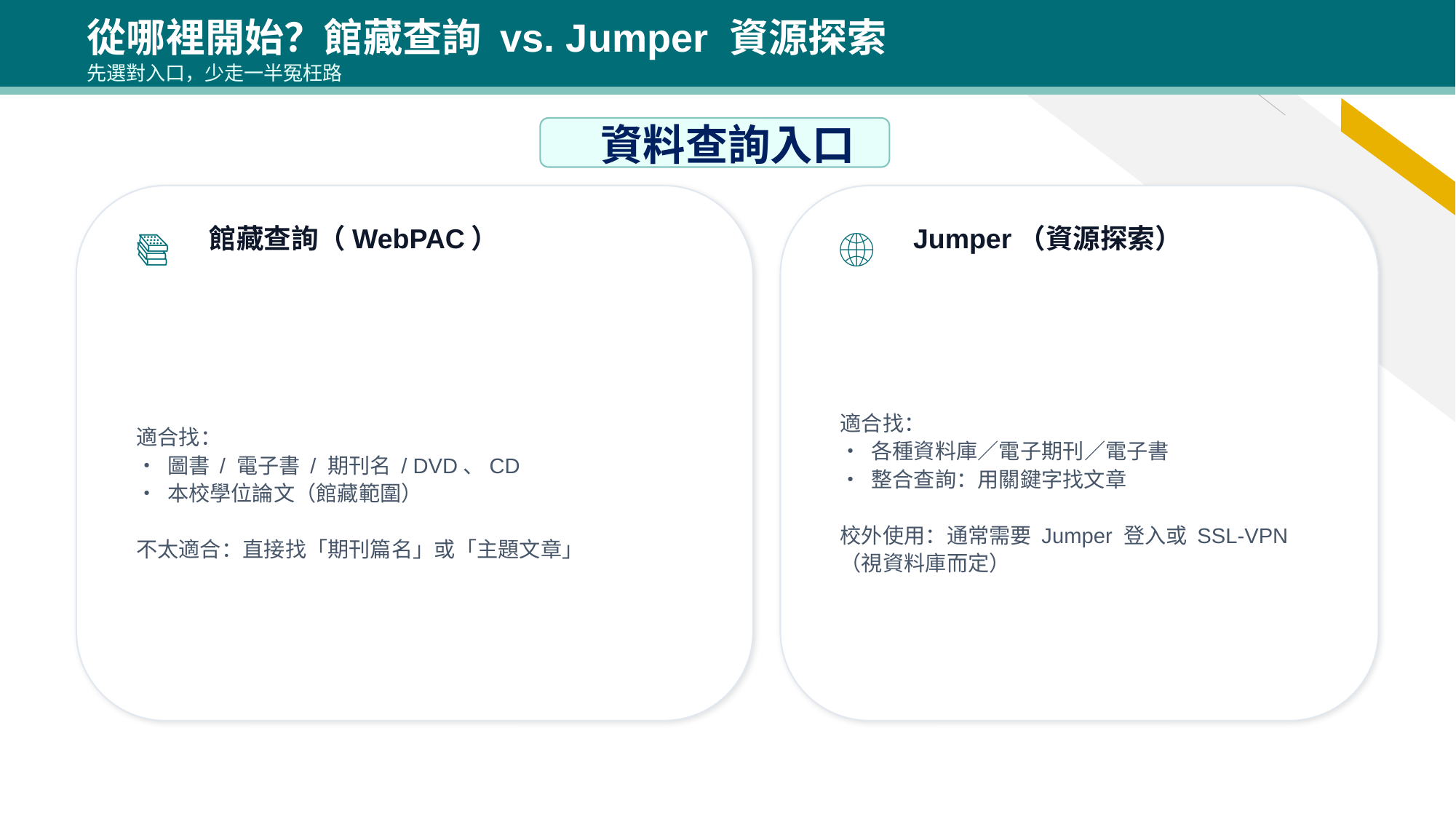

從哪裡開始？館藏查詢 vs. Jumper 資源探索
先選對入口，少走一半冤枉路

資料查詢入口

📚
🌐
館藏查詢（WebPAC）
Jumper（資源探索）
適合找：
• 圖書 / 電子書 / 期刊名 / DVD、CD
• 本校學位論文（館藏範圍）

不太適合：直接找「期刊篇名」或「主題文章」
適合找：
• 各種資料庫／電子期刊／電子書
• 整合查詢：用關鍵字找文章

校外使用：通常需要 Jumper 登入或 SSL-VPN（視資料庫而定）